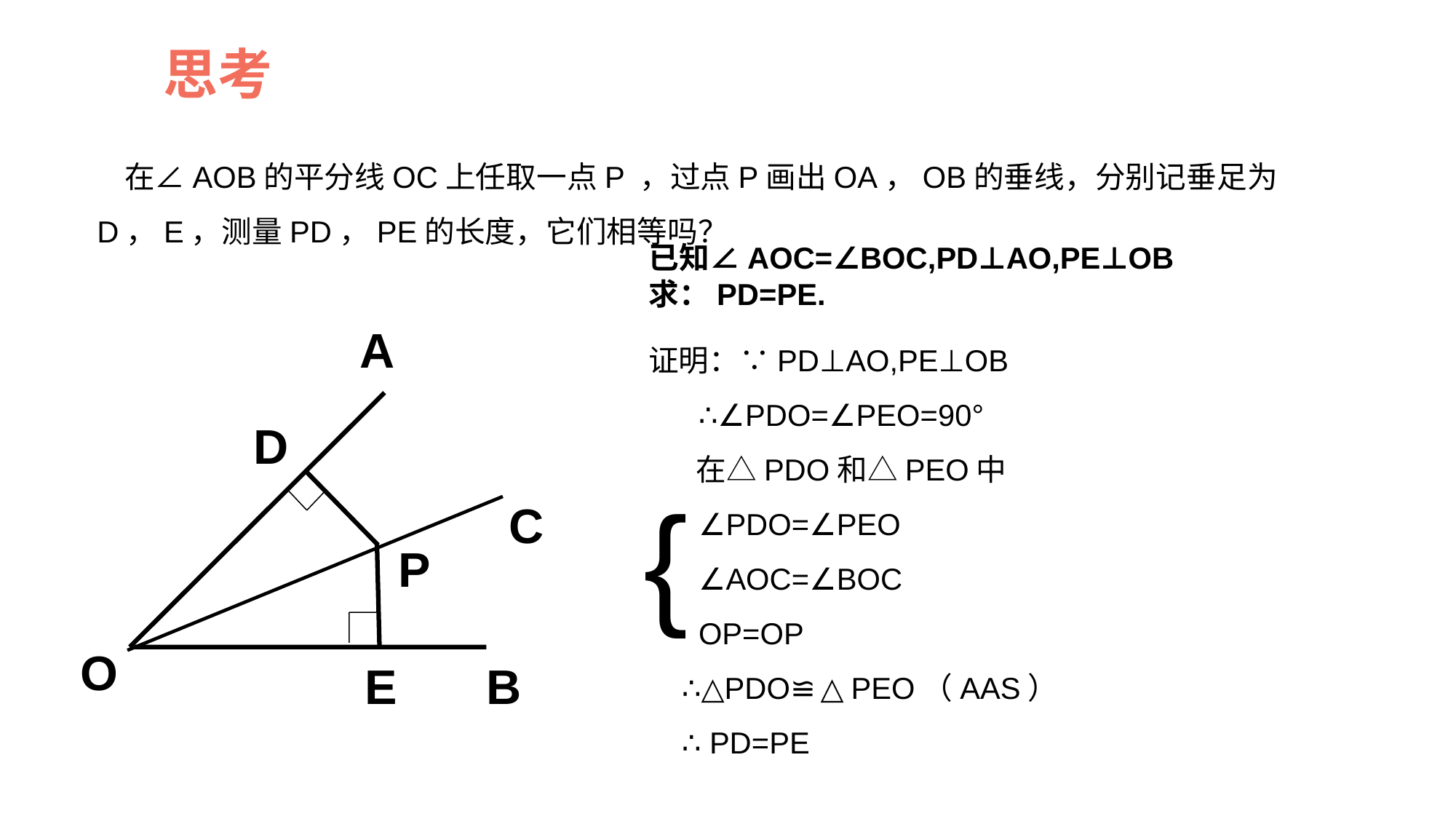

思考
   在∠AOB的平分线OC上任取一点P ，过点P画出OA，OB的垂线，分别记垂足为D，E，测量PD，PE的长度，它们相等吗？
已知∠AOC=∠BOC,PD⊥AO,PE⊥OB
求：PD=PE.
A

D

C

P

O

E
B
证明：∵PD⊥AO,PE⊥OB
      ∴∠PDO=∠PEO=90°
      在△PDO和△PEO中
      ∠PDO=∠PEO
      ∠AOC=∠BOC
      OP=OP
    ∴△PDO≌△PEO（AAS）
    ∴ PD=PE

{